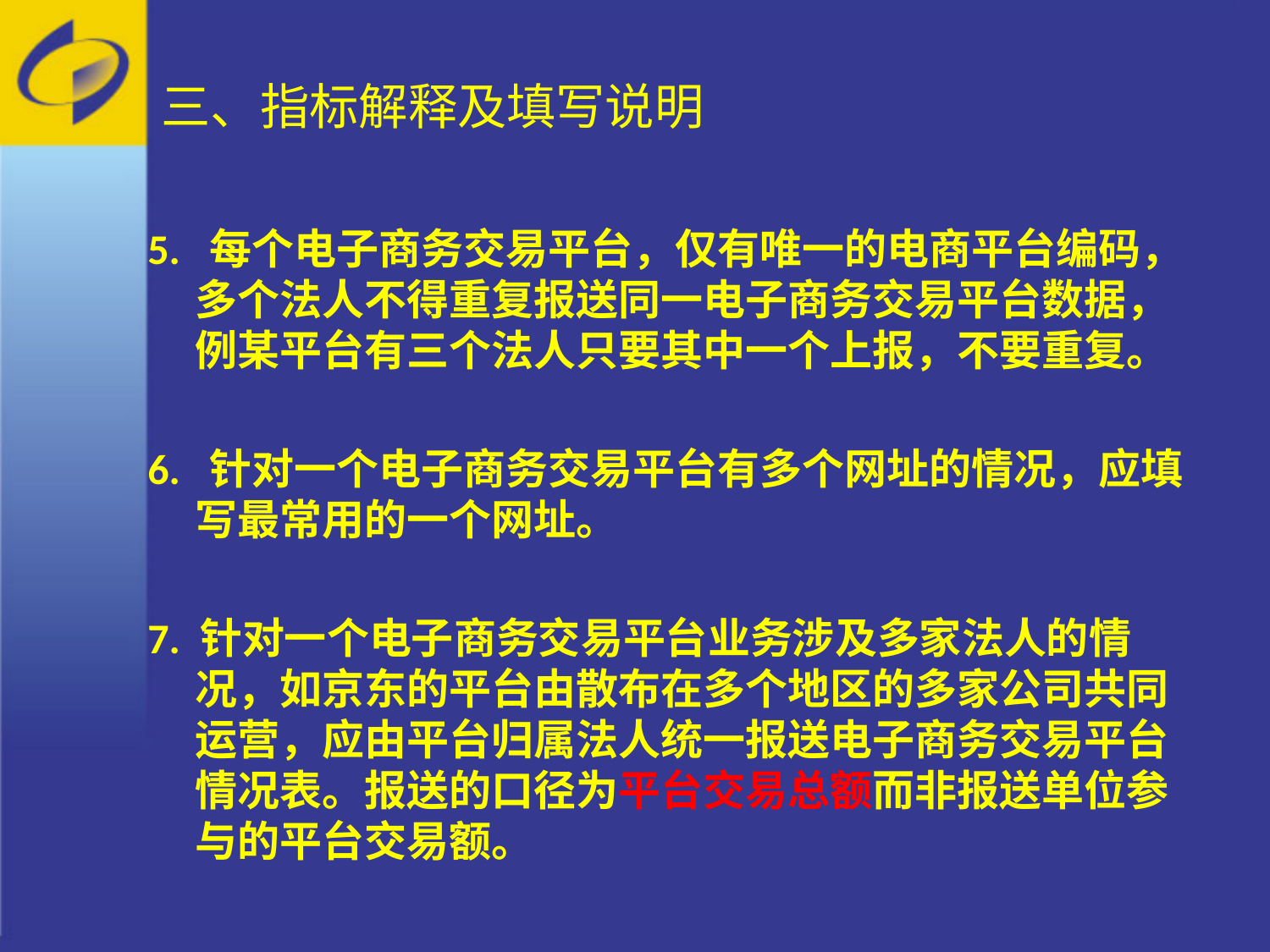

# 三、指标解释及填写说明

5.  每个电子商务交易平台，仅有唯一的电商平台编码，多个法人不得重复报送同一电子商务交易平台数据，例某平台有三个法人只要其中一个上报，不要重复。

6.  针对一个电子商务交易平台有多个网址的情况，应填写最常用的一个网址。

7. 针对一个电子商务交易平台业务涉及多家法人的情况，如京东的平台由散布在多个地区的多家公司共同运营，应由平台归属法人统一报送电子商务交易平台情况表。报送的口径为平台交易总额而非报送单位参与的平台交易额。